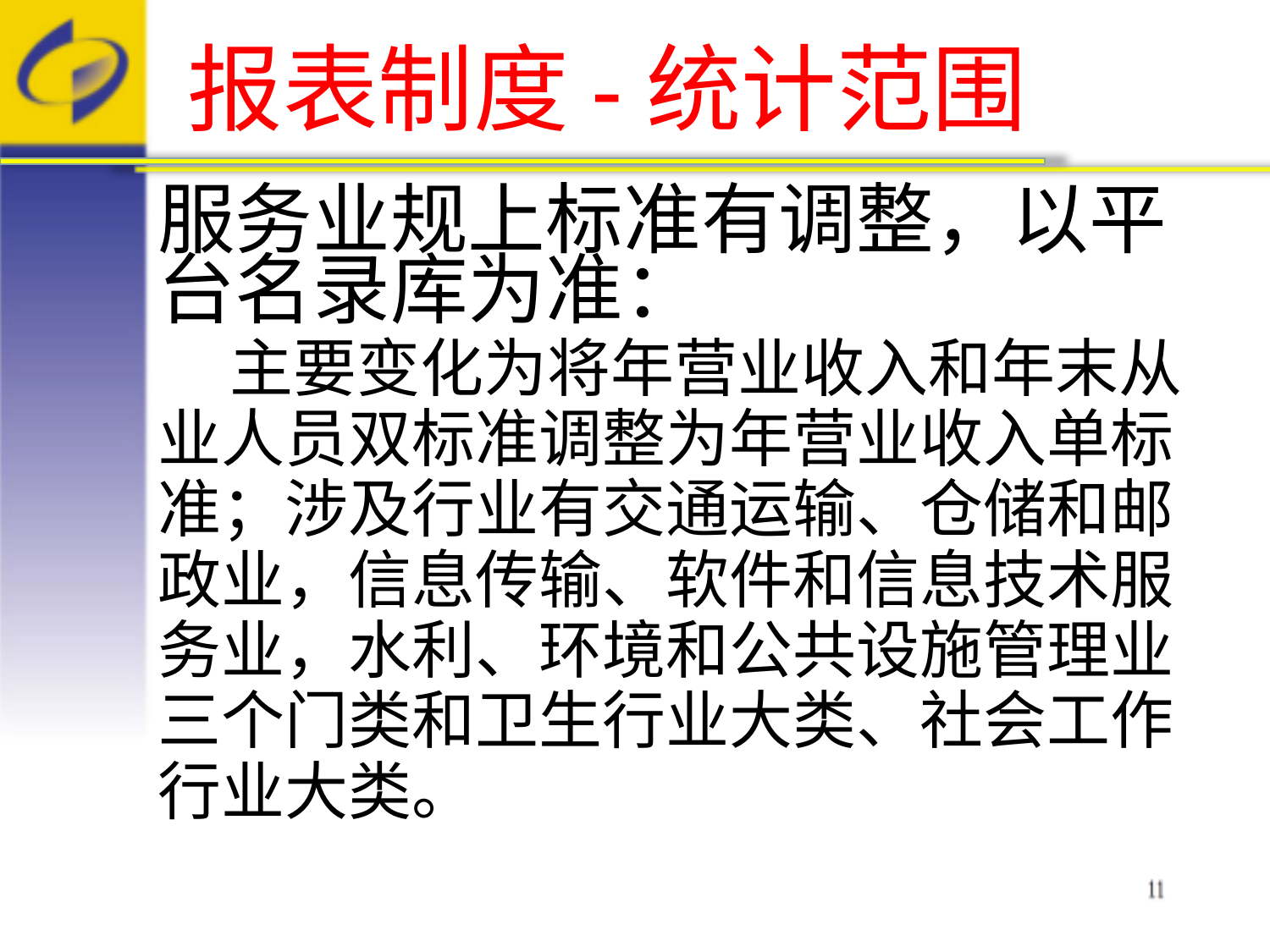

# 报表制度-统计范围

服务业规上标准有调整，以平台名录库为准：
    主要变化为将年营业收入和年末从业人员双标准调整为年营业收入单标准；涉及行业有交通运输、仓储和邮政业，信息传输、软件和信息技术服务业，水利、环境和公共设施管理业三个门类和卫生行业大类、社会工作行业大类。